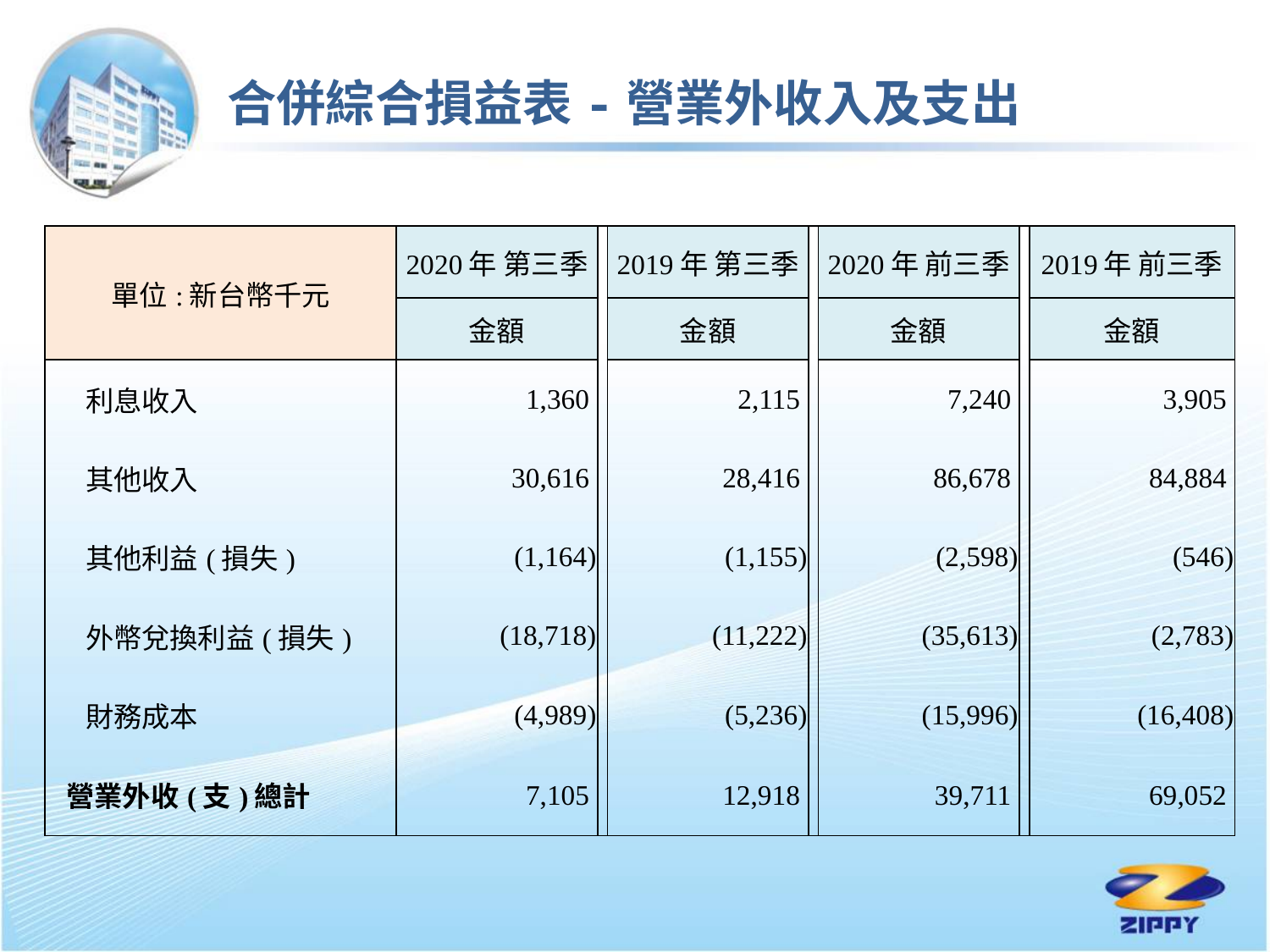

合併綜合損益表-營業外收入及支出
| 單位:新台幣千元 | 2020年 第三季 |  | 2019年 第三季 |  | 2020年 前三季 |  | 2019年 前三季 |
| --- | --- | --- | --- | --- | --- | --- | --- |
|  | 金額 |  | 金額 |  | 金額 |  | 金額 |
| 利息收入 | 1,360 |  | 2,115 |  | 7,240 |  | 3,905 |
| 其他收入 | 30,616 |  | 28,416 |  | 86,678 |  | 84,884 |
| 其他利益(損失) | (1,164) |  | (1,155) |  | (2,598) |  | (546) |
| 外幣兌換利益(損失) | (18,718) |  | (11,222) |  | (35,613) |  | (2,783) |
| 財務成本 | (4,989) |  | (5,236) |  | (15,996) |  | (16,408) |
| 營業外收(支)總計 | 7,105 |  | 12,918 |  | 39,711 |  | 69,052 |